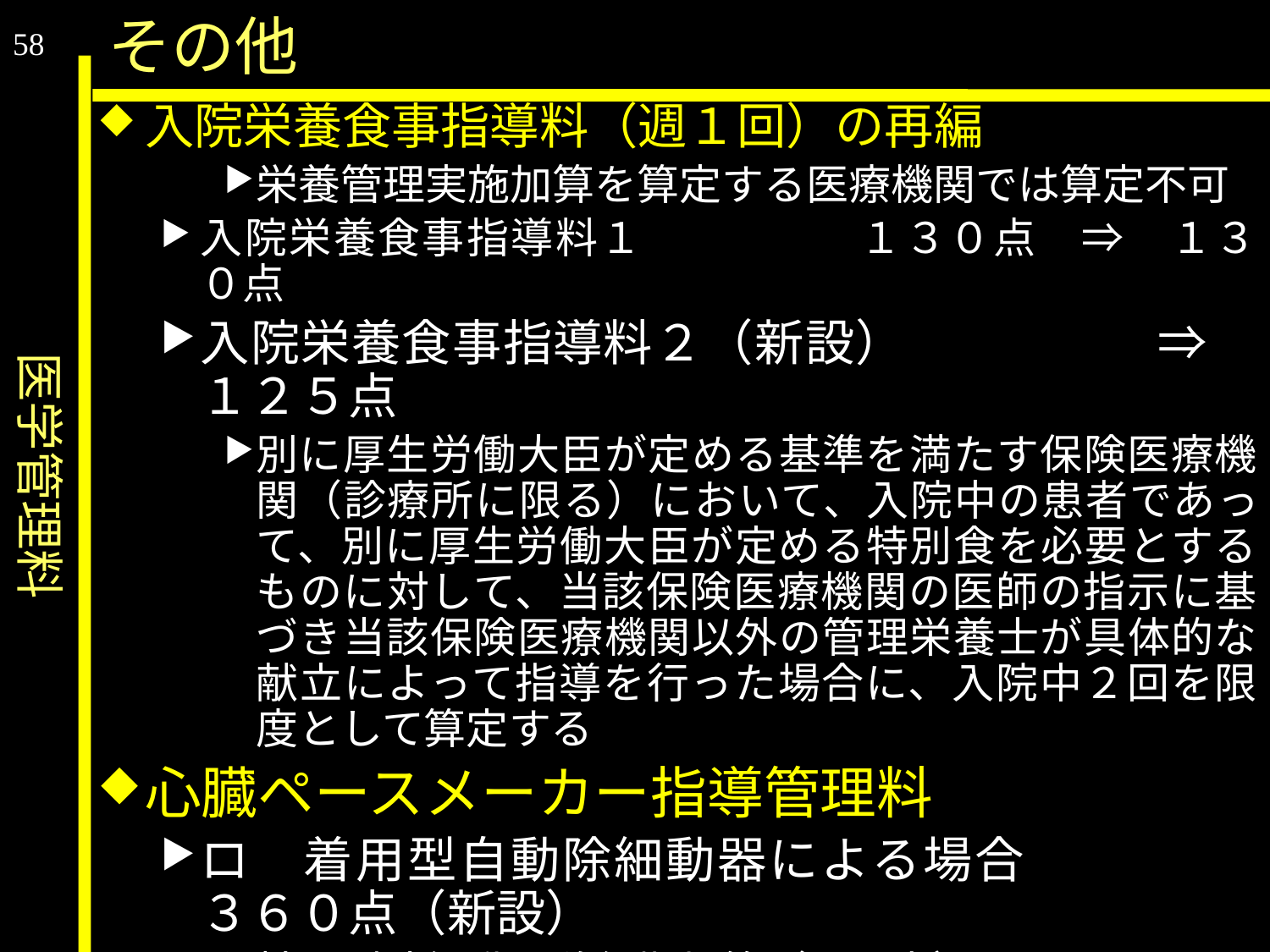

医学管理料
その他
58

入院栄養食事指導料（週１回）の再編
栄養管理実施加算を算定する医療機関では算定不可
入院栄養食事指導料１		１３０点　⇒　１３０点
入院栄養食事指導料２（新設）		　⇒　１２５点
別に厚生労働大臣が定める基準を満たす保険医療機関（診療所に限る）において、入院中の患者であって、別に厚生労働大臣が定める特別食を必要とするものに対して、当該保険医療機関の医師の指示に基づき当該保険医療機関以外の管理栄養士が具体的な献立によって指導を行った場合に、入院中２回を限度として算定する
心臓ペースメーカー指導管理料
ロ　着用型自動除細動器による場合		３６０点（新設）
植込型除細動器移行期加算（要届出）
植込型除細動器の適応の可否が確定するまでの期間等に使用する場合に限り、初回算定日の属する月から起算して３月を限度として、月１回に限り、２３､８３０点を所定点数に加算